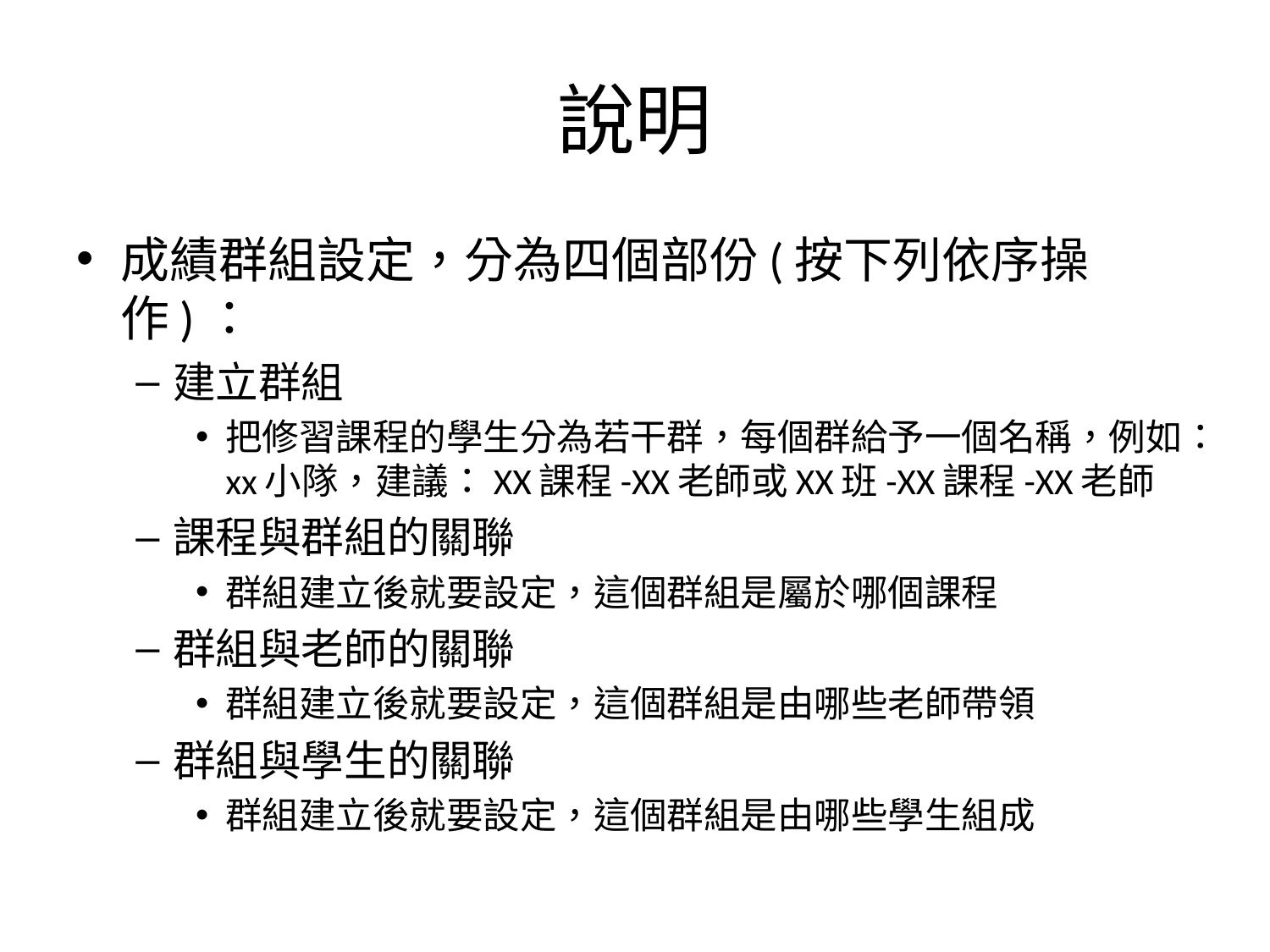

# 說明
成績群組設定，分為四個部份(按下列依序操作)：
建立群組
把修習課程的學生分為若干群，每個群給予一個名稱，例如：xx小隊，建議：XX課程-XX老師或XX班-XX課程-XX老師
課程與群組的關聯
群組建立後就要設定，這個群組是屬於哪個課程
群組與老師的關聯
群組建立後就要設定，這個群組是由哪些老師帶領
群組與學生的關聯
群組建立後就要設定，這個群組是由哪些學生組成